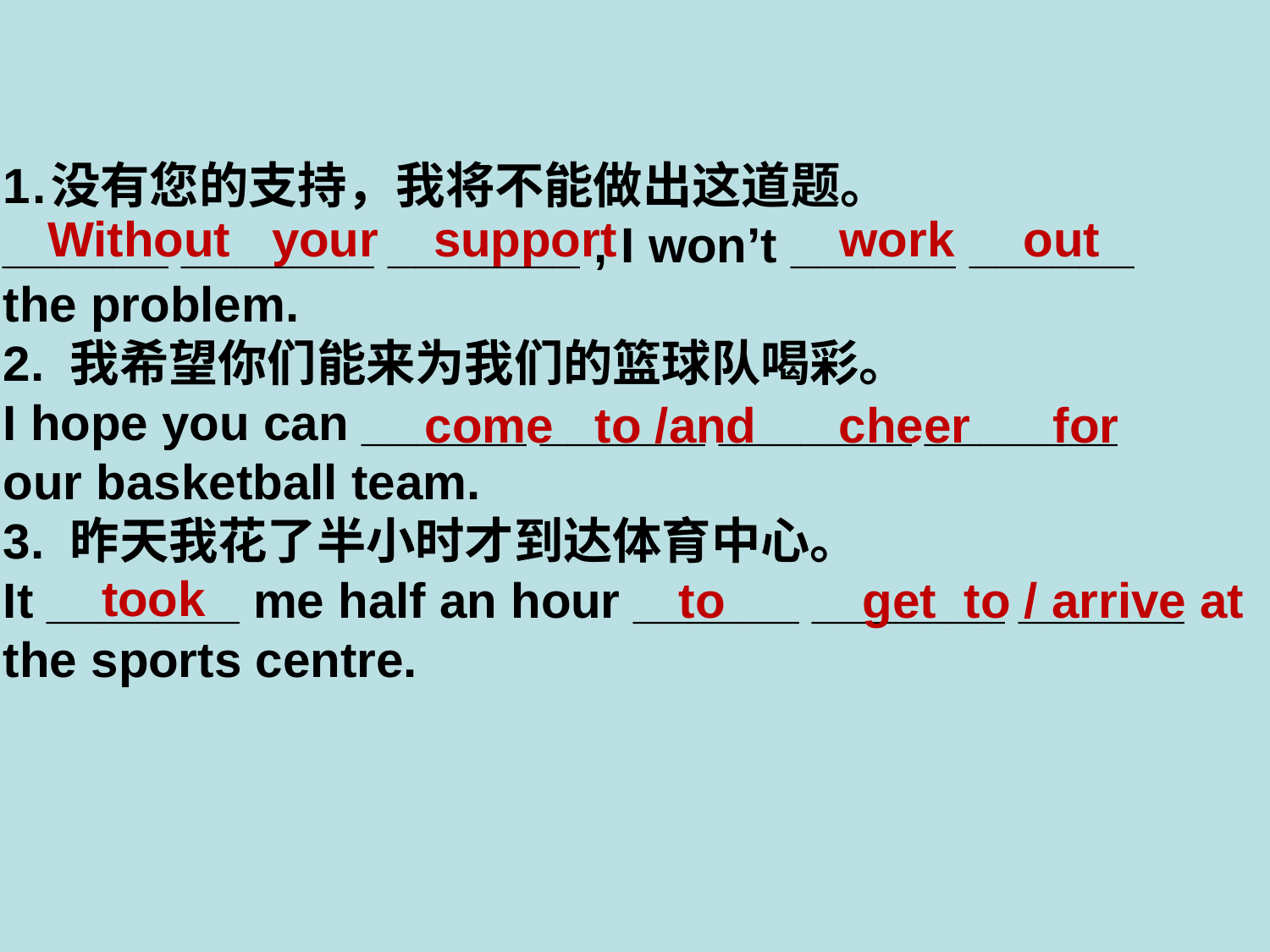

没有您的支持，我将不能做出这道题。
______ _______ _______ , I won’t ______ ______
the problem.
2. 我希望你们能来为我们的篮球队喝彩。
I hope you can ______ ______ _______ _______
our basketball team.
3. 昨天我花了半小时才到达体育中心。
It _______ me half an hour ______ _______ ______
the sports centre.
Without   your    support
work     out
come   to /and      cheer      for
took
to          get  to / arrive at